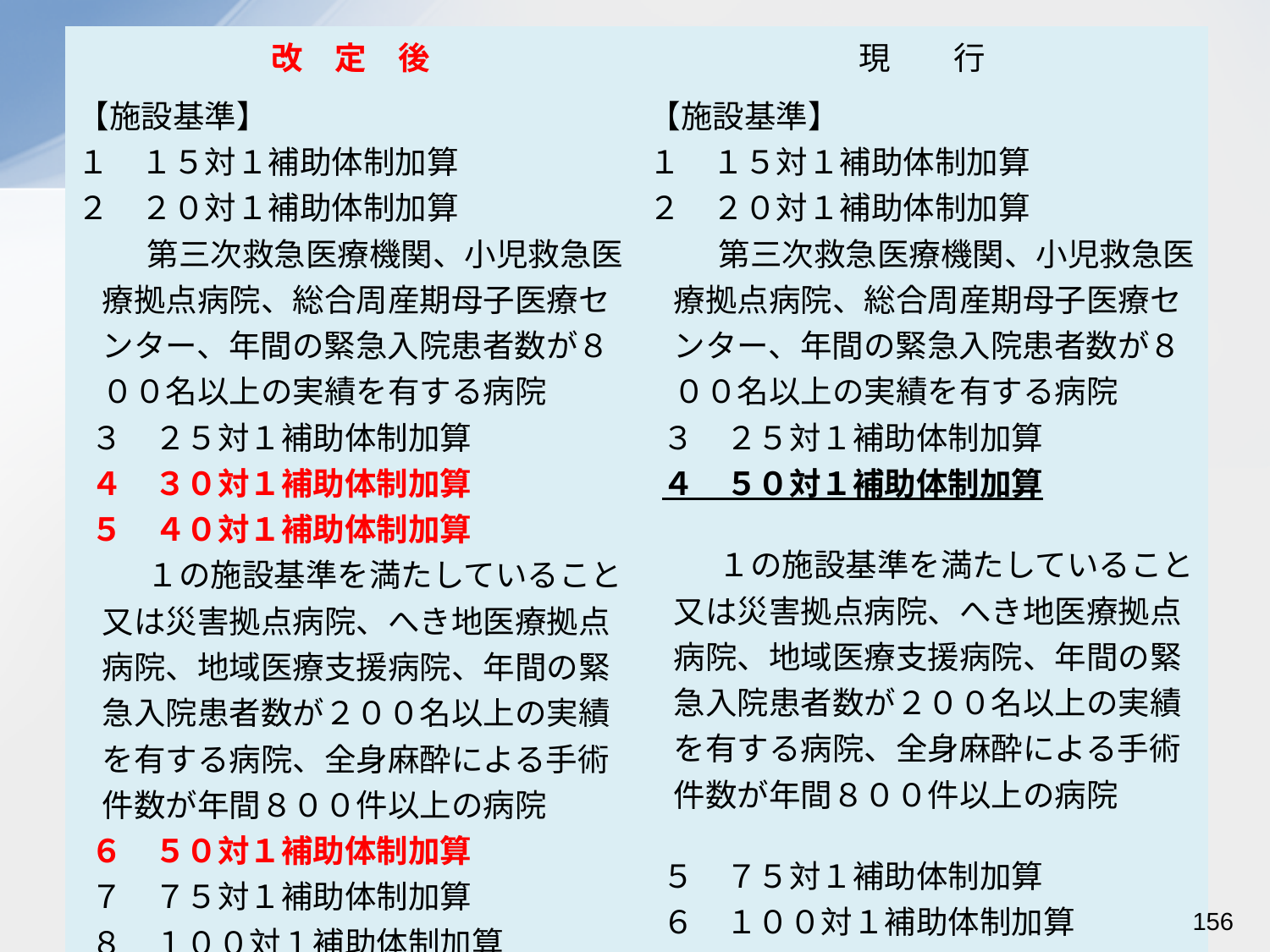

| 改　定　後 | 現　　行 |
| --- | --- |
| 【施設基準】 １　１５対１補助体制加算 ２　２０対１補助体制加算 　第三次救急医療機関、小児救急医療拠点病院、総合周産期母子医療センター、年間の緊急入院患者数が８００名以上の実績を有する病院 ３　２５対１補助体制加算 ４　３０対１補助体制加算 ５　４０対１補助体制加算 　１の施設基準を満たしていること又は災害拠点病院、へき地医療拠点病院、地域医療支援病院、年間の緊急入院患者数が２００名以上の実績を有する病院、全身麻酔による手術件数が年間８００件以上の病院 ６　５０対１補助体制加算 ７　７５対１補助体制加算 ８　１００対１補助体制加算 　１又は２の施設基準を満たしていること若しくは年間の緊急入院患者数が１００名以上の実績を有する病院 | 【施設基準】 １　１５対１補助体制加算 ２　２０対１補助体制加算 　第三次救急医療機関、小児救急医療拠点病院、総合周産期母子医療センター、年間の緊急入院患者数が８００名以上の実績を有する病院 ３　２５対１補助体制加算 ４　５０対１補助体制加算 　１の施設基準を満たしていること又は災害拠点病院、へき地医療拠点病院、地域医療支援病院、年間の緊急入院患者数が２００名以上の実績を有する病院、全身麻酔による手術件数が年間８００件以上の病院 ５　７５対１補助体制加算 ６　１００対１補助体制加算 　１又は２の施設基準を満たしていること若しくは年間の緊急入院患者数が１００名以上の実績を有する病院 |
156